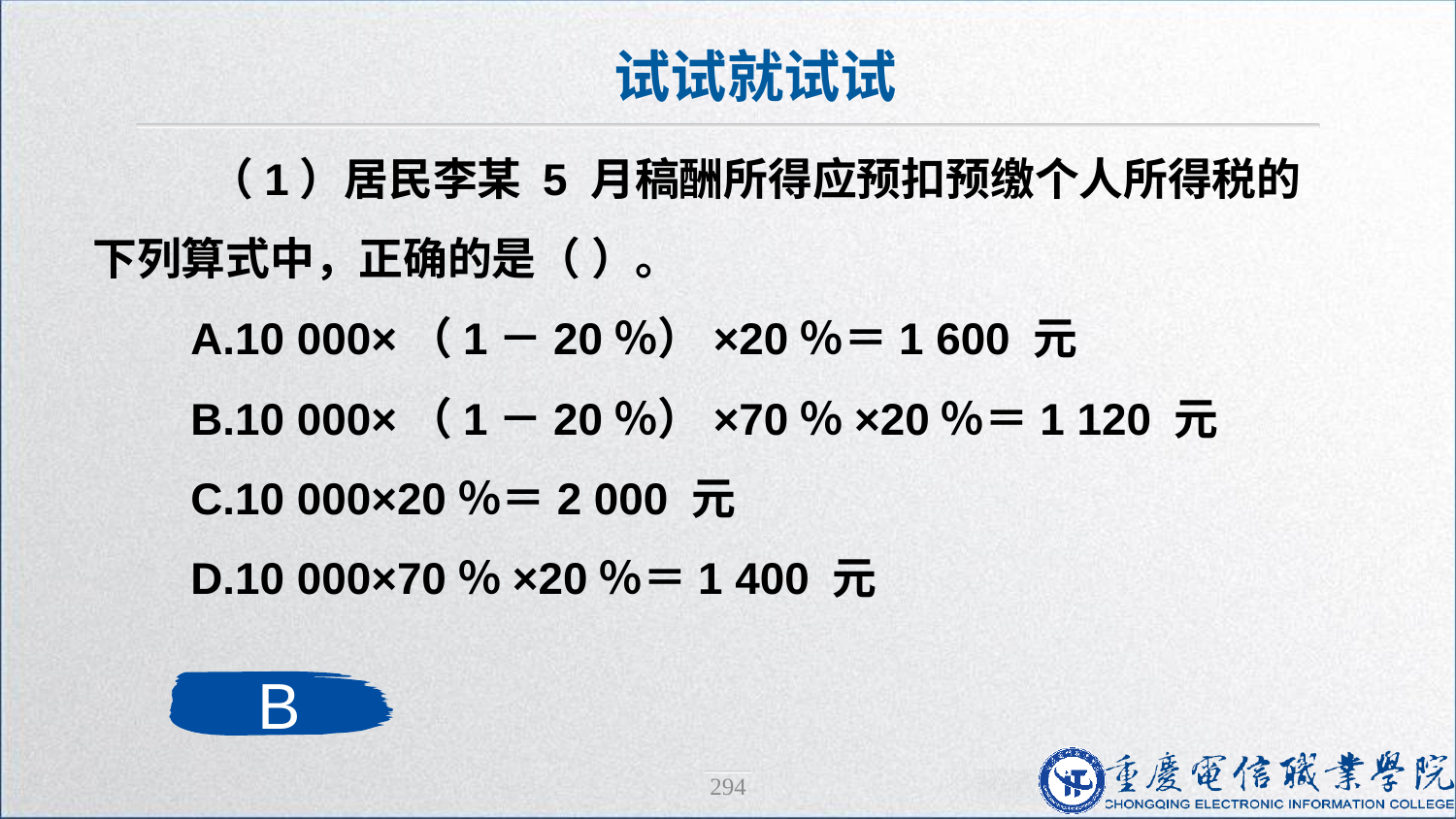

试试就试试
  （1）居民李某 5 月稿酬所得应预扣预缴个人所得税的下列算式中，正确的是（ ）。
 A.10 000×（1－20％）×20％＝1 600 元
 B.10 000×（1－20％）×70％×20％＝1 120 元
 C.10 000×20％＝2 000 元
 D.10 000×70％×20％＝1 400 元

B
294